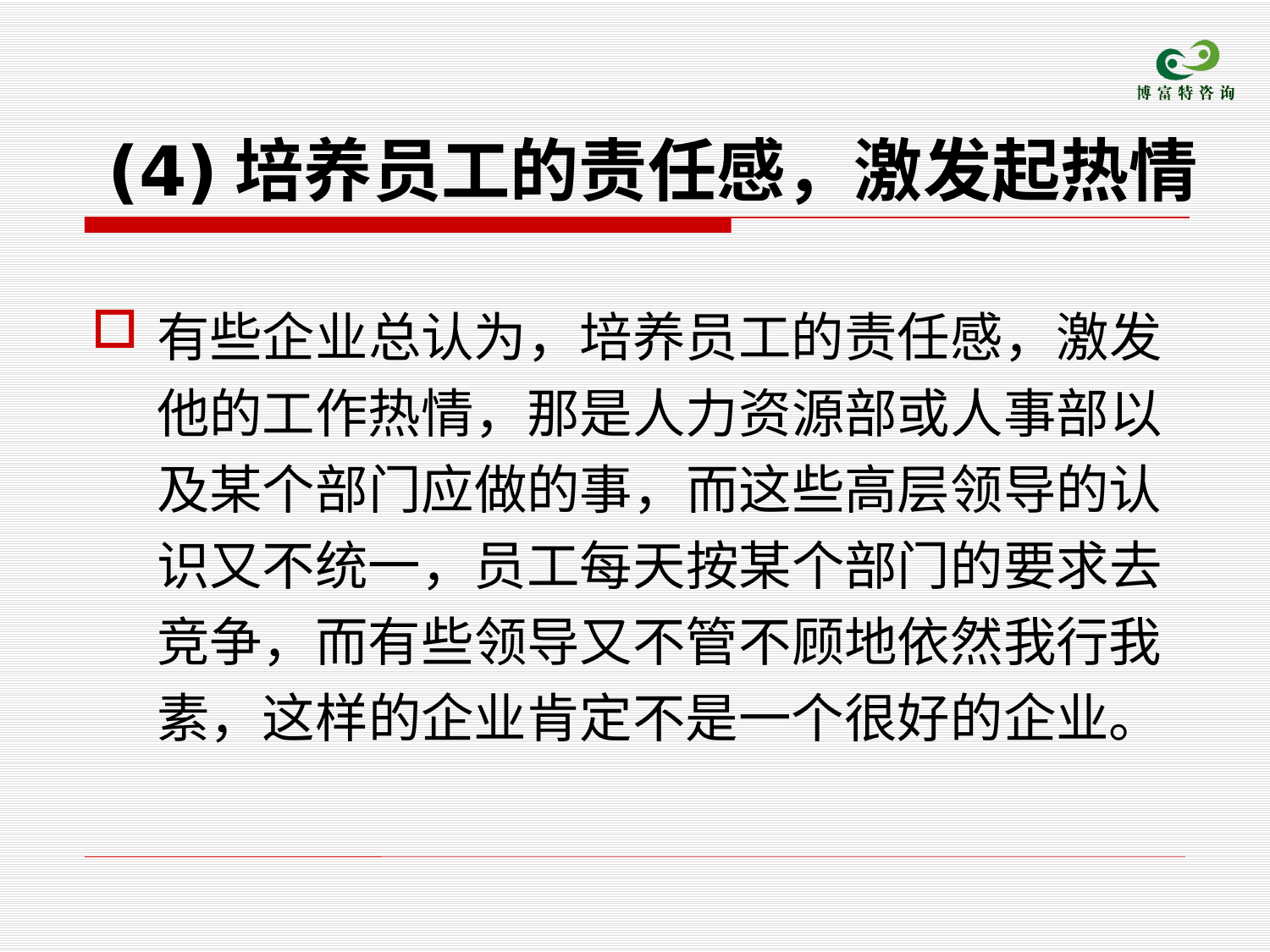

# (4)培养员工的责任感，激发起热情
有些企业总认为，培养员工的责任感，激发他的工作热情，那是人力资源部或人事部以及某个部门应做的事，而这些高层领导的认识又不统一，员工每天按某个部门的要求去竞争，而有些领导又不管不顾地依然我行我素，这样的企业肯定不是一个很好的企业。
275